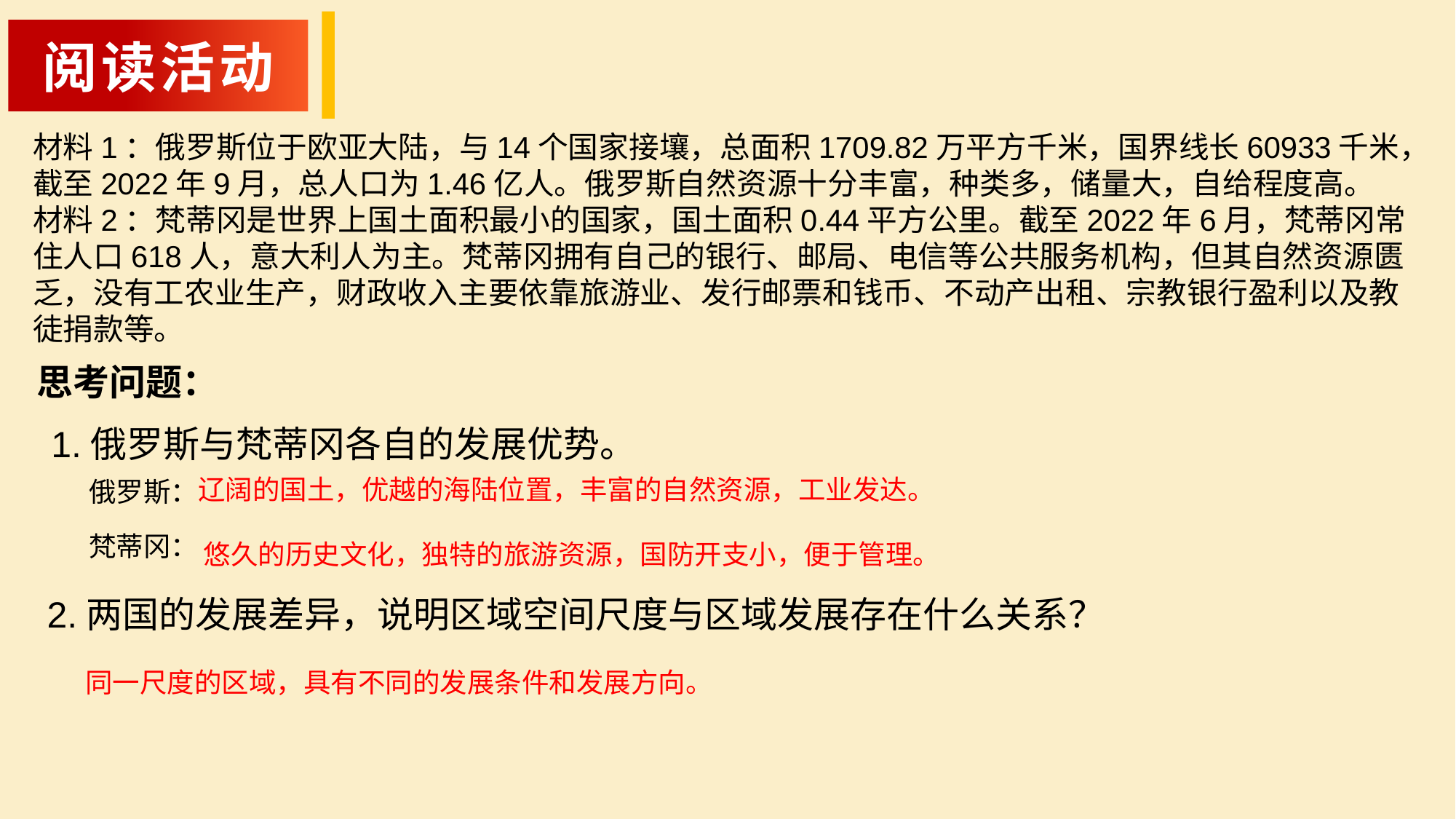

阅读活动
材料1：俄罗斯位于欧亚大陆，与14个国家接壤，总面积1709.82万平方千米，国界线长60933千米，截至2022年9月，总人口为1.46亿人。俄罗斯自然资源十分丰富，种类多，储量大，自给程度高。
材料2：梵蒂冈是世界上国土面积最小的国家，国土面积0.44平方公里。截至2022年6月，梵蒂冈常住人口618人，意大利人为主。梵蒂冈拥有自己的银行、邮局、电信等公共服务机构，但其自然资源匮乏，没有工农业生产，财政收入主要依靠旅游业、发行邮票和钱币、不动产出租、宗教银行盈利以及教徒捐款等。
思考问题：
1.俄罗斯与梵蒂冈各自的发展优势。
辽阔的国土，优越的海陆位置，丰富的自然资源，工业发达。
俄罗斯：
悠久的历史文化，独特的旅游资源，国防开支小，便于管理。
梵蒂冈：
2.两国的发展差异，说明区域空间尺度与区域发展存在什么关系？
同一尺度的区域，具有不同的发展条件和发展方向。